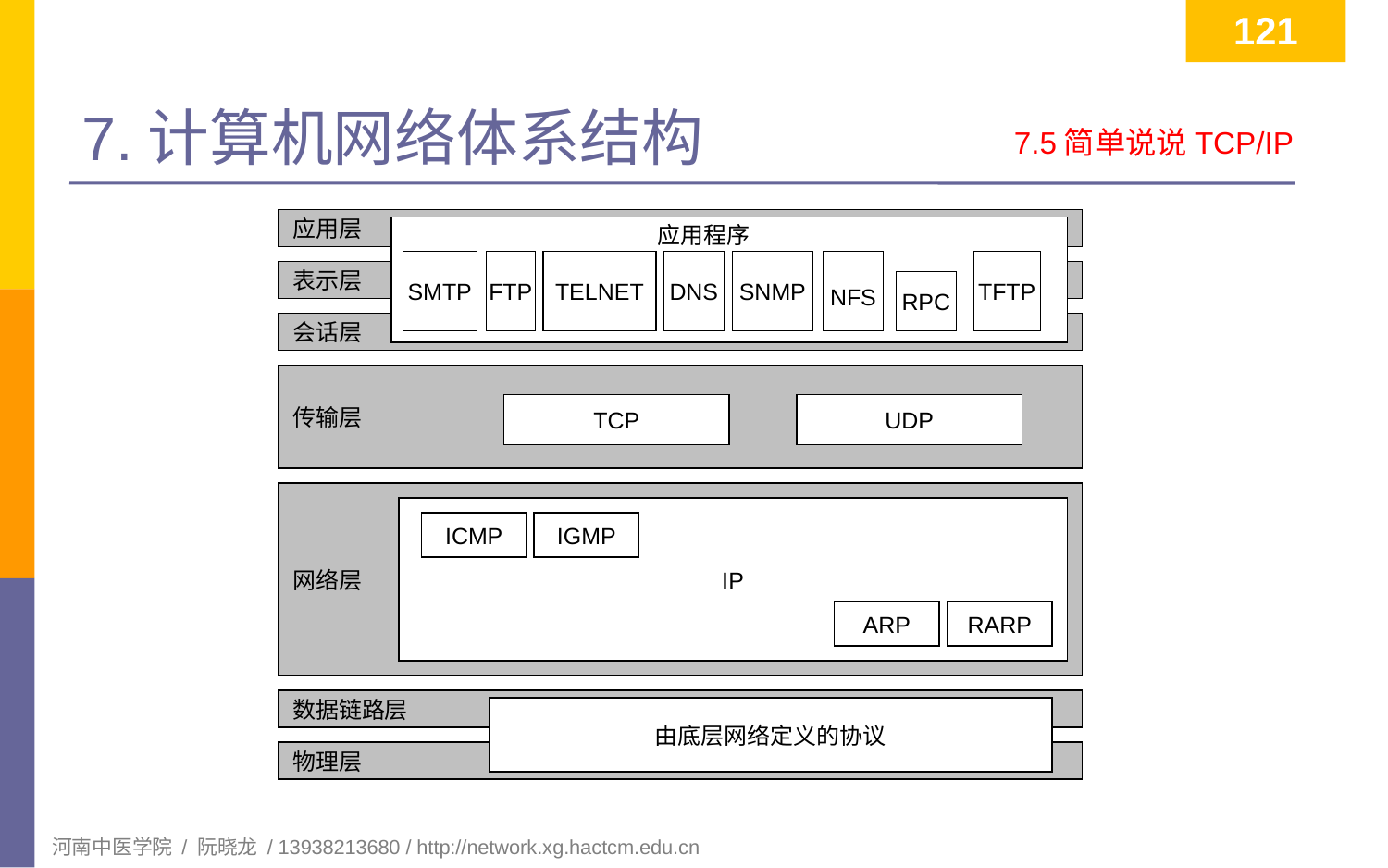

121
# 7.计算机网络体系结构
7.5简单说说TCP/IP
应用层
应用程序

SMTP
FTP
TELNET
DNS
SNMP
NFS
TFTP
表示层
RPC

会话层

传输层
TCP
UDP

网络层
IP

ICMP
IGMP

ARP
RARP

数据链路层
由底层网络定义的协议
物理层